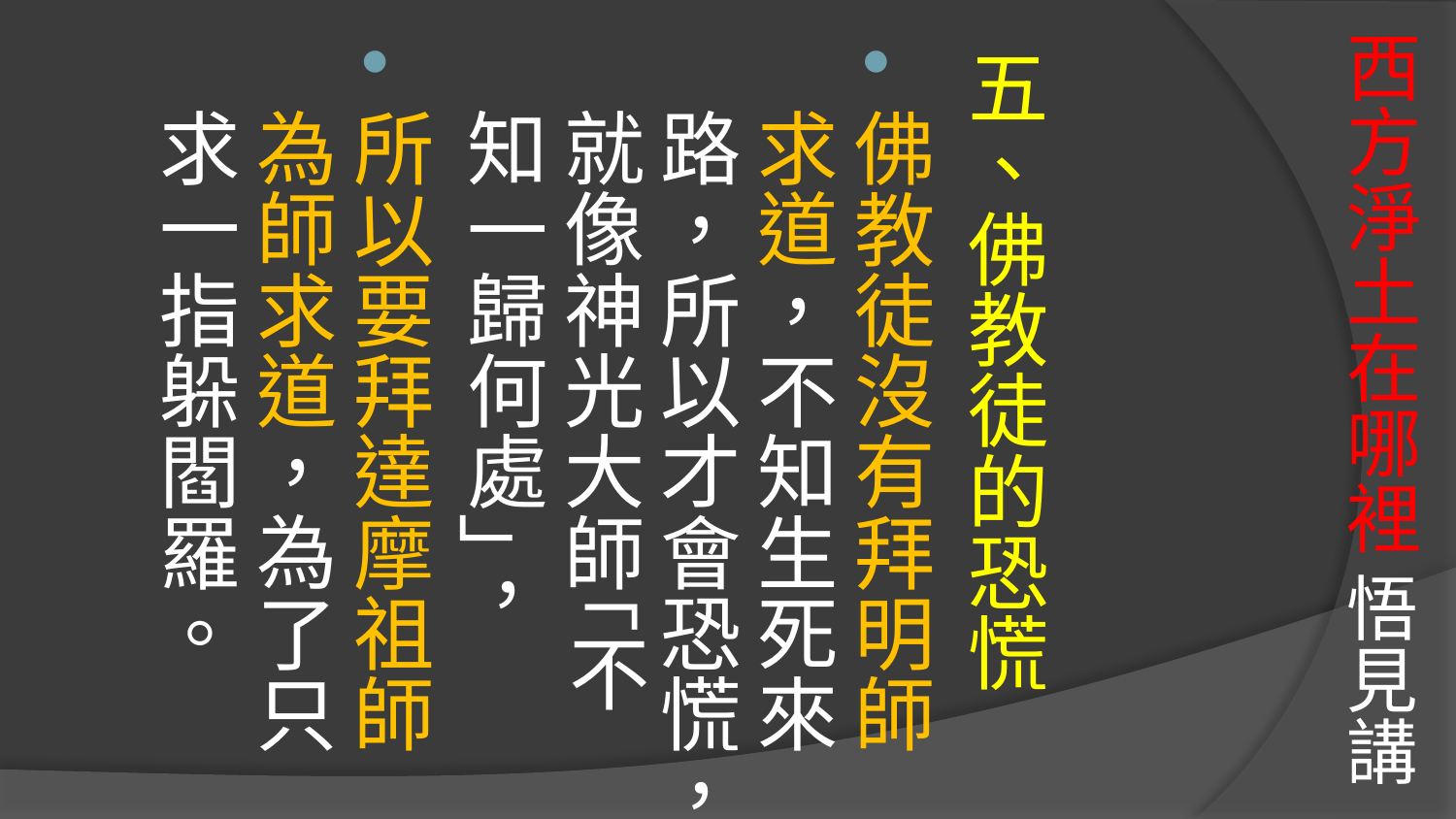

# 西方淨土在哪裡 悟見講
五、佛教徒的恐慌
佛教徒沒有拜明師求道，不知生死來路，所以才會恐慌，就像神光大師｢不知一歸何處｣，
所以要拜達摩祖師為師求道，為了只求一指躲閻羅。